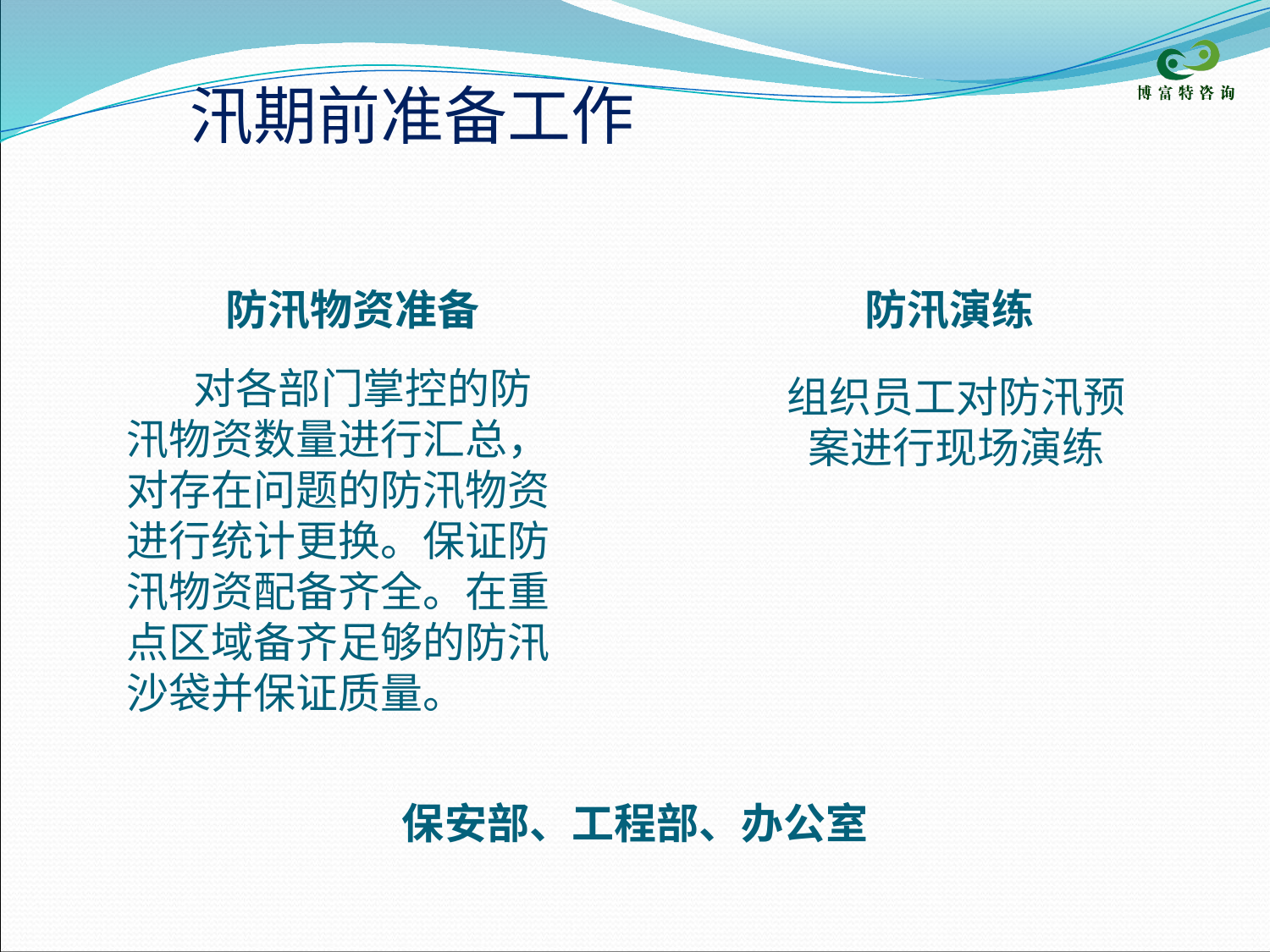

汛期前准备工作
防汛物资准备
防汛演练
      对各部门掌控的防汛物资数量进行汇总，对存在问题的防汛物资进行统计更换。保证防汛物资配备齐全。在重点区域备齐足够的防汛沙袋并保证质量。
组织员工对防汛预案进行现场演练
保安部、工程部、办公室